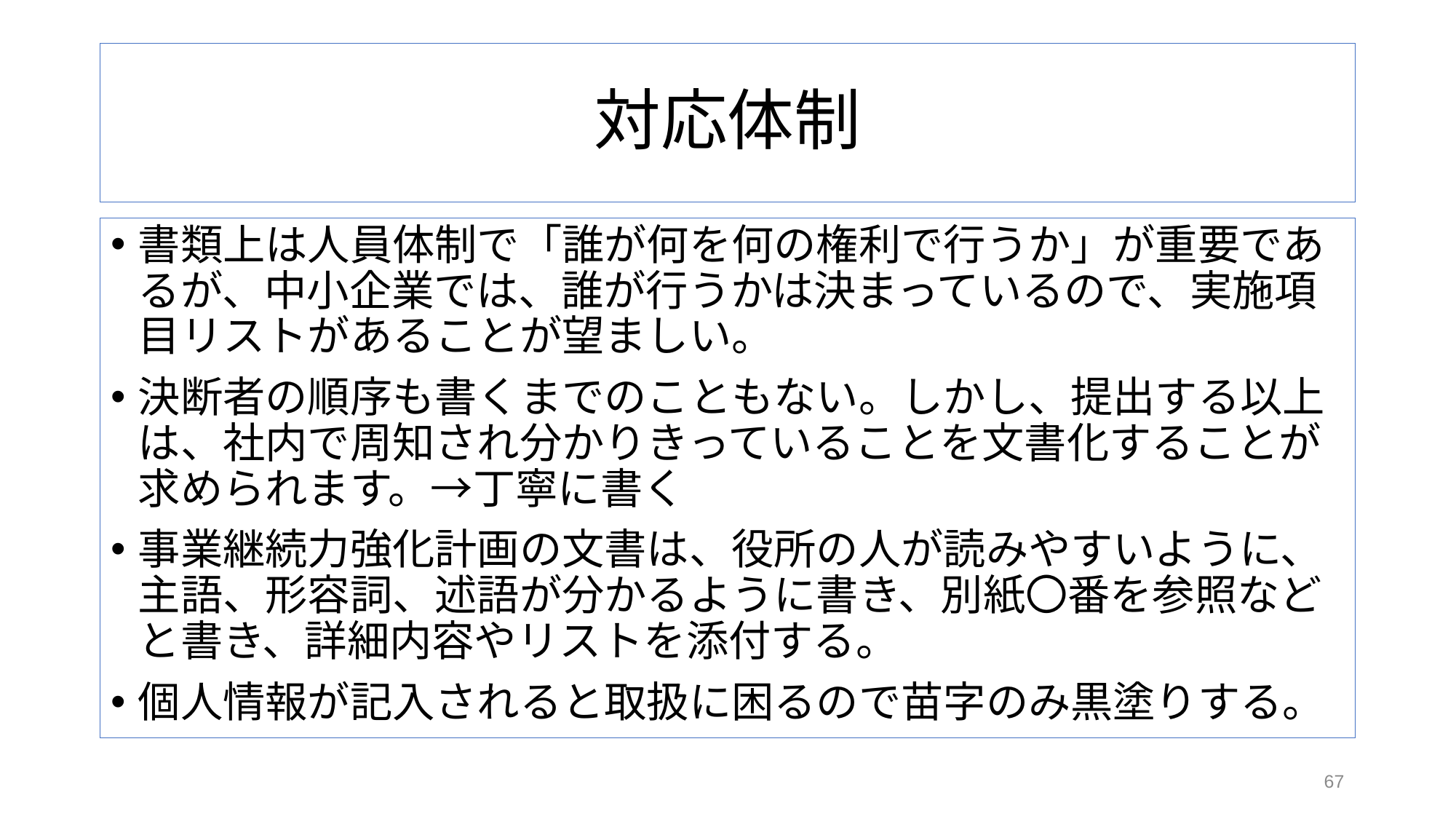

# 対応体制
書類上は人員体制で「誰が何を何の権利で行うか」が重要であるが、中小企業では、誰が行うかは決まっているので、実施項目リストがあることが望ましい。
決断者の順序も書くまでのこともない。しかし、提出する以上は、社内で周知され分かりきっていることを文書化することが求められます。→丁寧に書く
事業継続力強化計画の文書は、役所の人が読みやすいように、主語、形容詞、述語が分かるように書き、別紙〇番を参照などと書き、詳細内容やリストを添付する。
個人情報が記入されると取扱に困るので苗字のみ黒塗りする。
67